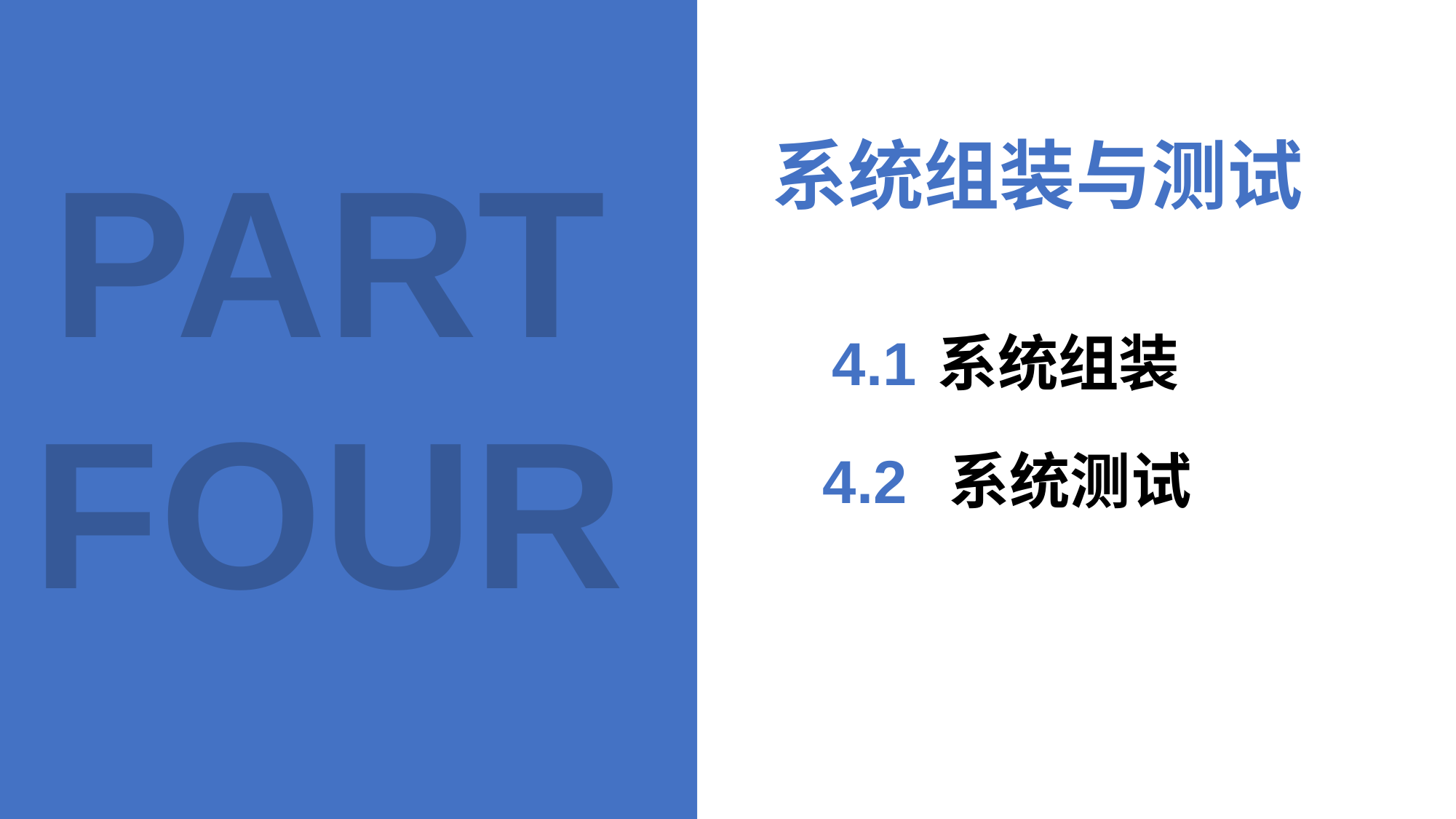

PART
FOUR
系统组装与测试
4.1
系统组装
4.2
系统测试